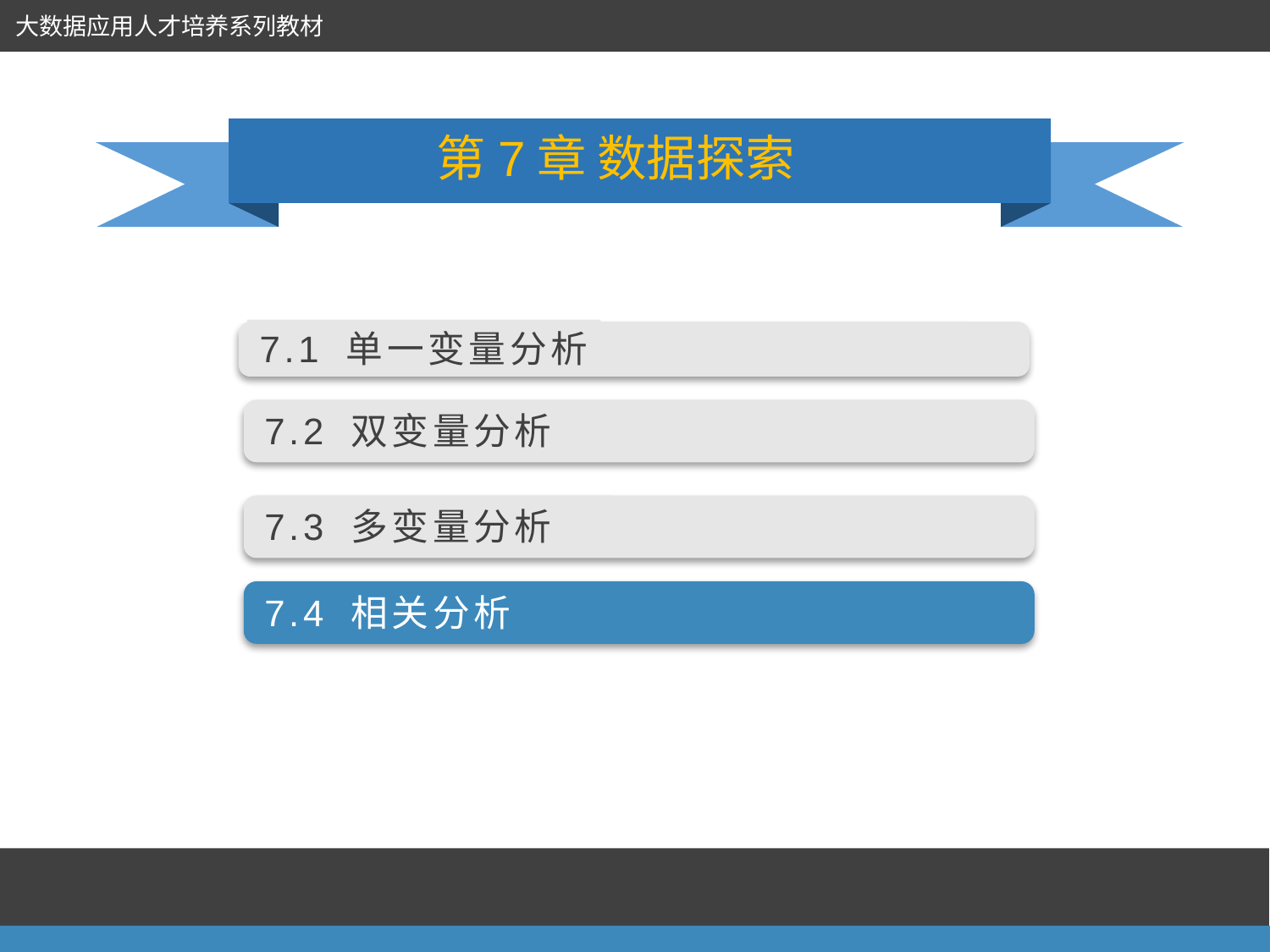

大数据应用人才培养系列教材

第7章 数据探索
7.1 单一变量分析

7.2 双变量分析

7.3 多变量分析

7.4 相关分析